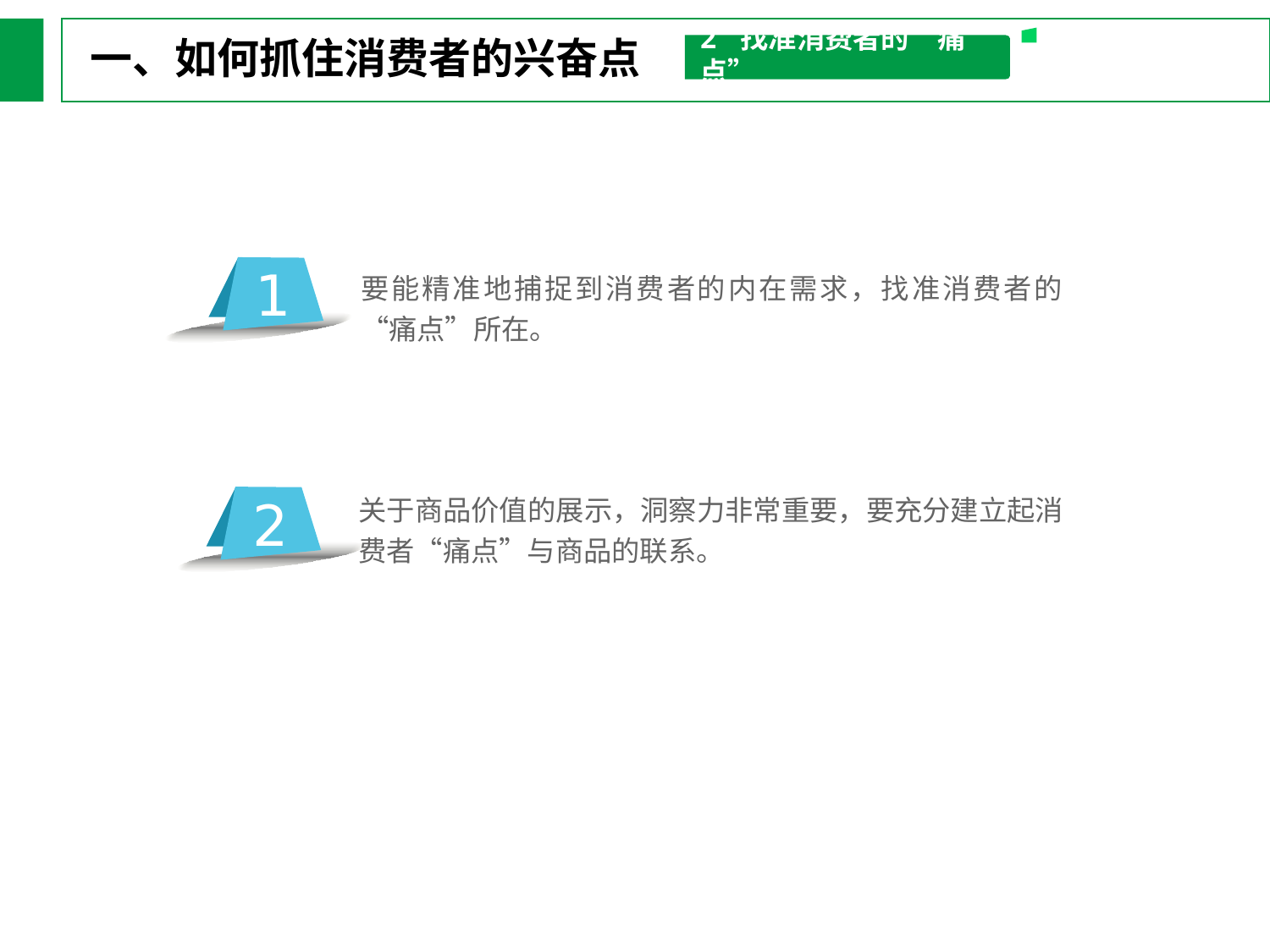

一、如何抓住消费者的兴奋点

2 找准消费者的“痛点”

1
要能精准地捕捉到消费者的内在需求，找准消费者的“痛点”所在。

关于商品价值的展示，洞察力非常重要，要充分建立起消费者“痛点”与商品的联系。
2